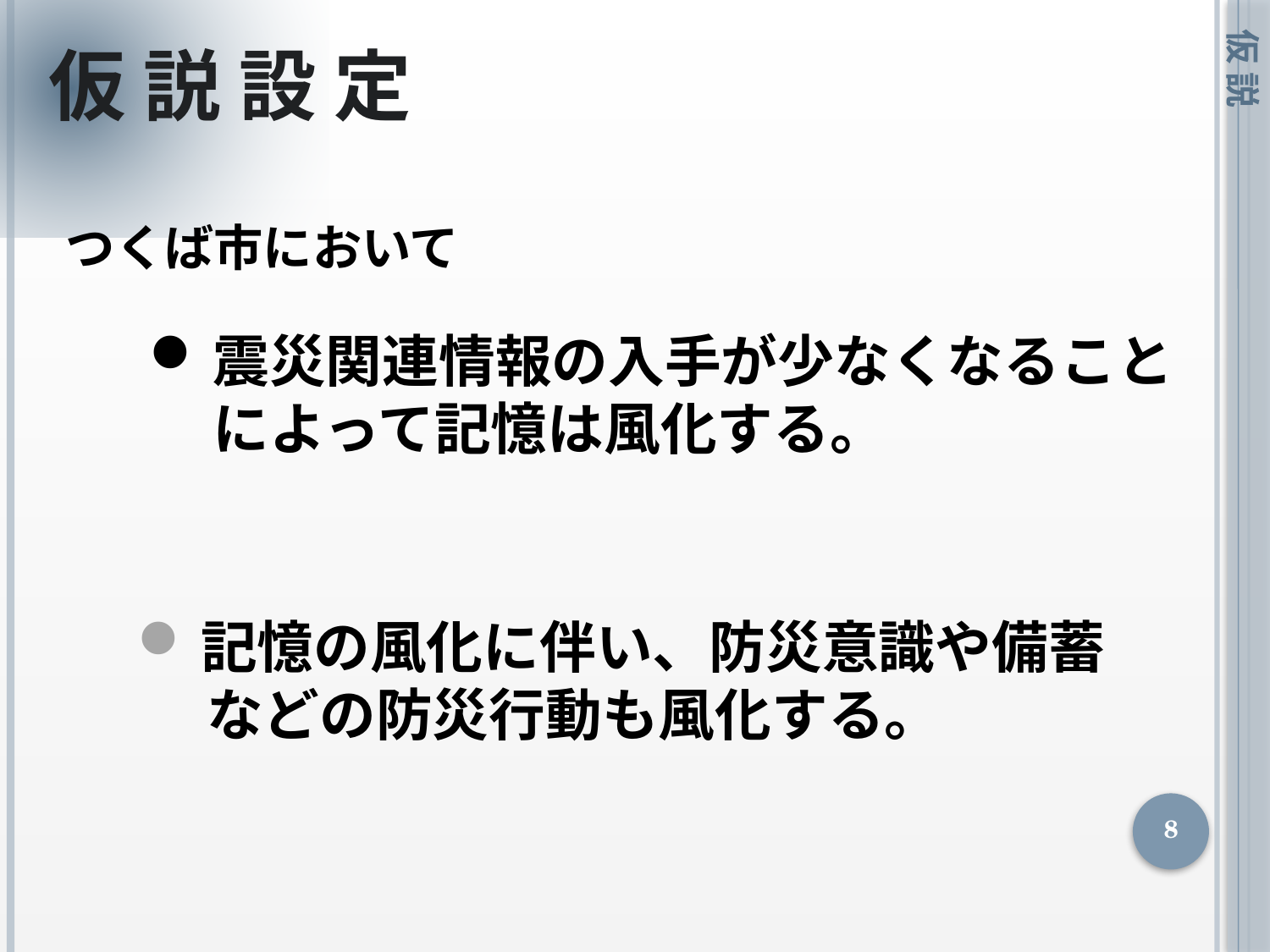

仮 説 設 定
 仮 説
つくば市において
震災関連情報の入手が少なくなることによって記憶は風化する。
記憶の風化に伴い、防災意識や備蓄
　 などの防災行動も風化する。
8